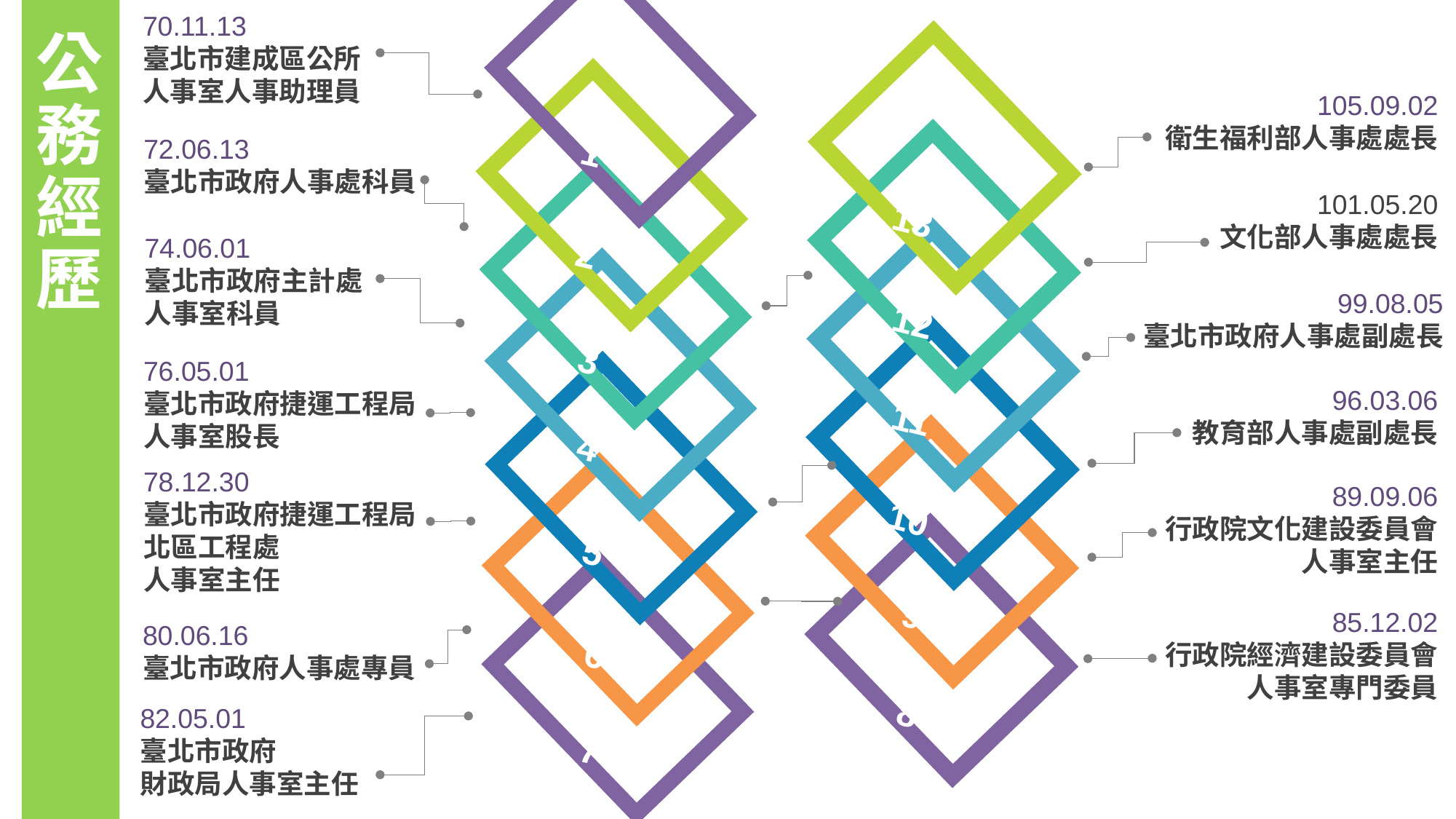

70.11.13
臺北市建成區公所
人事室人事助理員

1

2

3

4

5

6
7

105.09.02
衛生福利部人事處處長
公
務
經
歷
72.06.13
臺北市政府人事處科員
101.05.20
文化部人事處處長
13
74.06.01
臺北市政府主計處
人事室科員
99.08.05
臺北市政府人事處副處長
12
76.05.01
臺北市政府捷運工程局
人事室股長
96.03.06
教育部人事處副處長
11
78.12.30
臺北市政府捷運工程局
北區工程處
人事室主任
89.09.06
行政院文化建設委員會
人事室主任
10
9
85.12.02
行政院經濟建設委員會
人事室專門委員
80.06.16
臺北市政府人事處專員
8
82.05.01
臺北市政府
財政局人事室主任